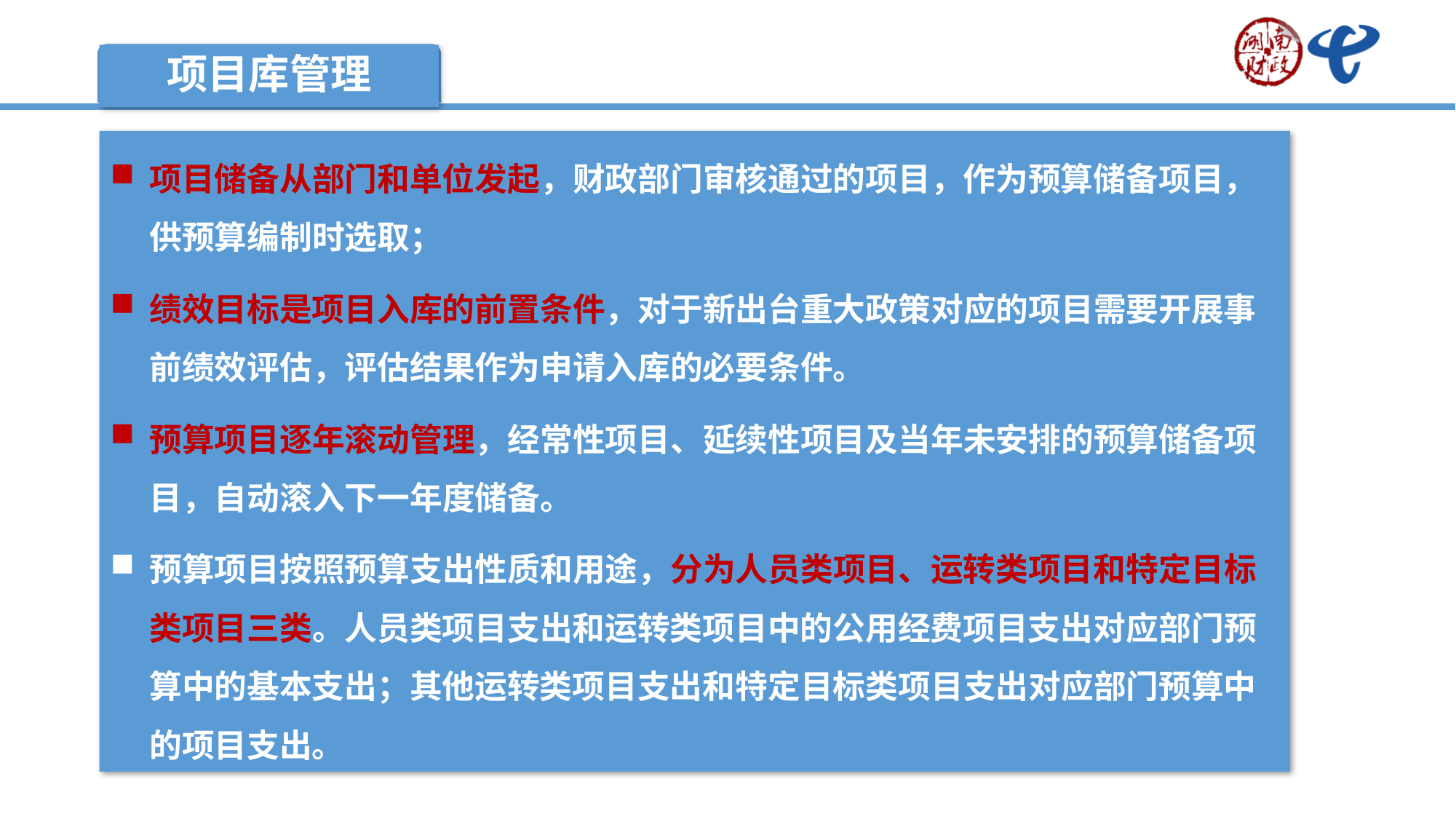

项目库管理
项目储备从部门和单位发起，财政部门审核通过的项目，作为预算储备项目，供预算编制时选取；
绩效目标是项目入库的前置条件，对于新出台重大政策对应的项目需要开展事前绩效评估，评估结果作为申请入库的必要条件。
预算项目逐年滚动管理，经常性项目、延续性项目及当年未安排的预算储备项目，自动滚入下一年度储备。
预算项目按照预算支出性质和用途，分为人员类项目、运转类项目和特定目标类项目三类。人员类项目支出和运转类项目中的公用经费项目支出对应部门预算中的基本支出；其他运转类项目支出和特定目标类项目支出对应部门预算中的项目支出。